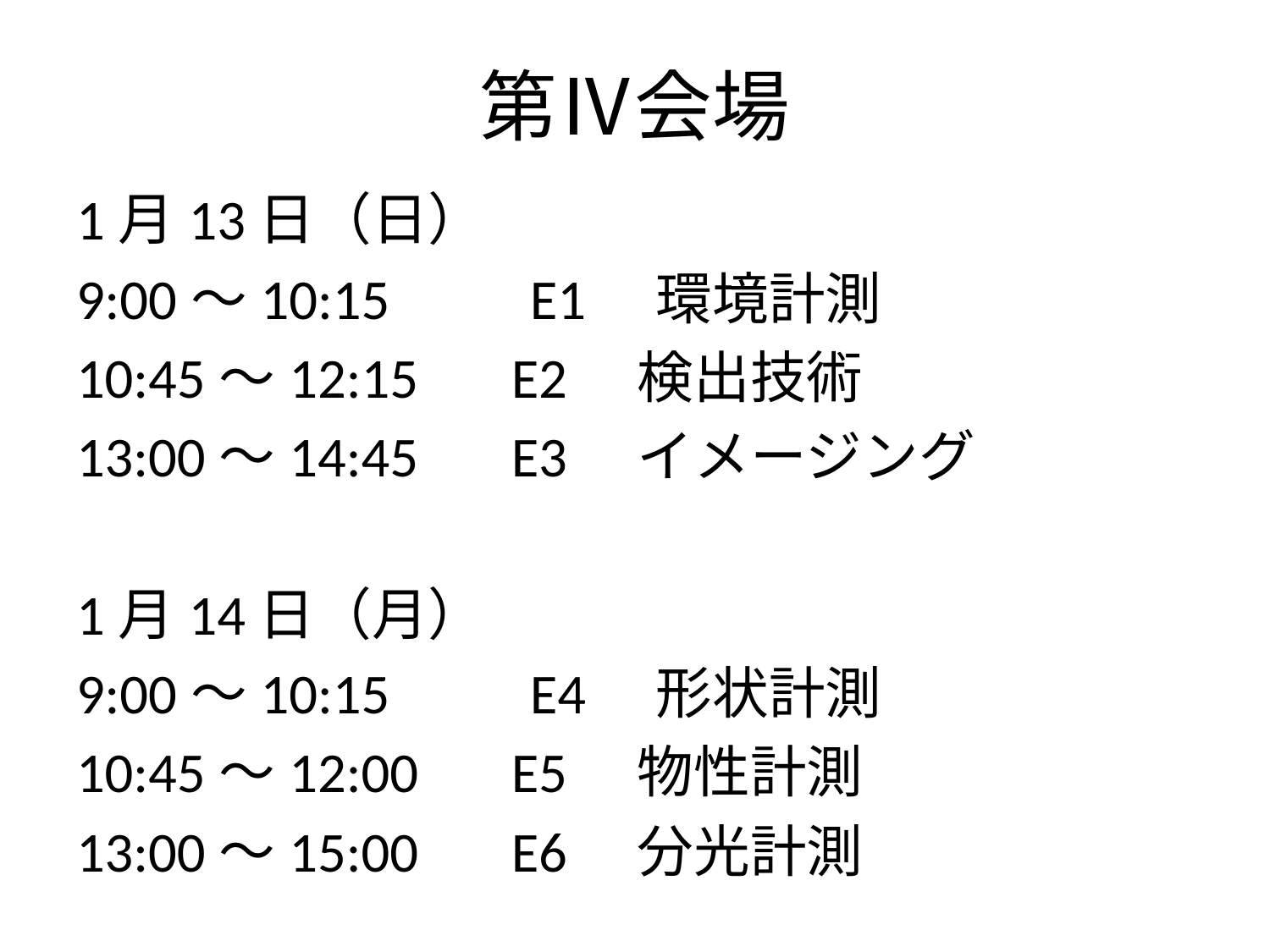

# 第Ⅳ会場
1月13日（日）
9:00～10:15　　E1　環境計測
10:45～12:15　 E2　検出技術
13:00～14:45　 E3　イメージング

1月14日（月）
9:00～10:15　　E4　形状計測
10:45～12:00　 E5　物性計測
13:00～15:00　 E6　分光計測